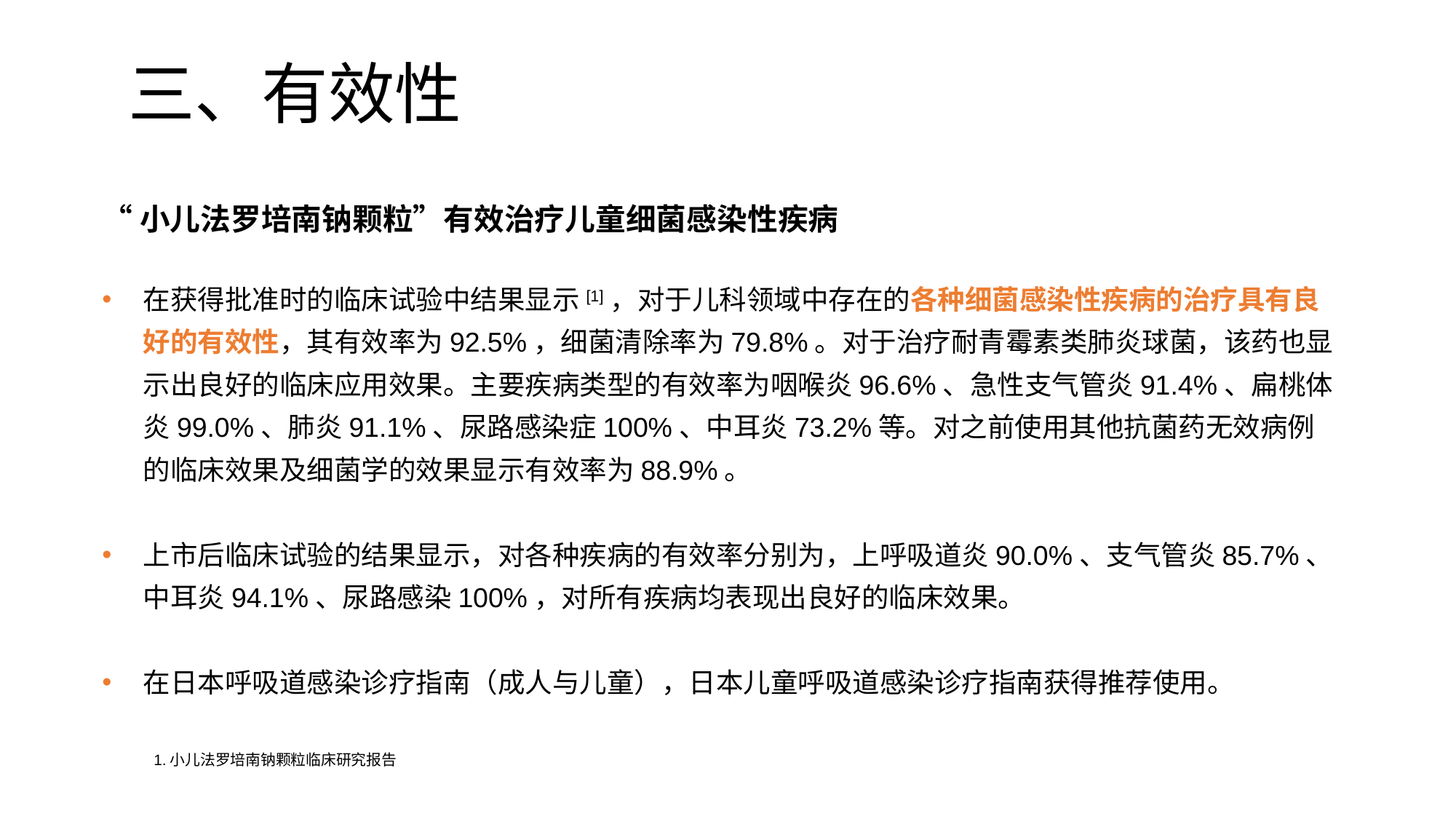

# 三、有效性
“小儿法罗培南钠颗粒”有效治疗儿童细菌感染性疾病

在获得批准时的临床试验中结果显示[1]，对于儿科领域中存在的各种细菌感染性疾病的治疗具有良好的有效性，其有效率为92.5%，细菌清除率为79.8%。对于治疗耐青霉素类肺炎球菌，该药也显示出良好的临床应用效果。主要疾病类型的有效率为咽喉炎96.6%、急性支气管炎91.4%、扁桃体炎99.0%、肺炎91.1%、尿路感染症100%、中耳炎73.2%等。对之前使用其他抗菌药无效病例的临床效果及细菌学的效果显示有效率为88.9%。

上市后临床试验的结果显示，对各种疾病的有效率分别为，上呼吸道炎90.0%、支气管炎85.7%、中耳炎94.1%、尿路感染100%，对所有疾病均表现出良好的临床效果。

在日本呼吸道感染诊疗指南（成人与儿童），日本儿童呼吸道感染诊疗指南获得推荐使用。
1.小儿法罗培南钠颗粒临床研究报告